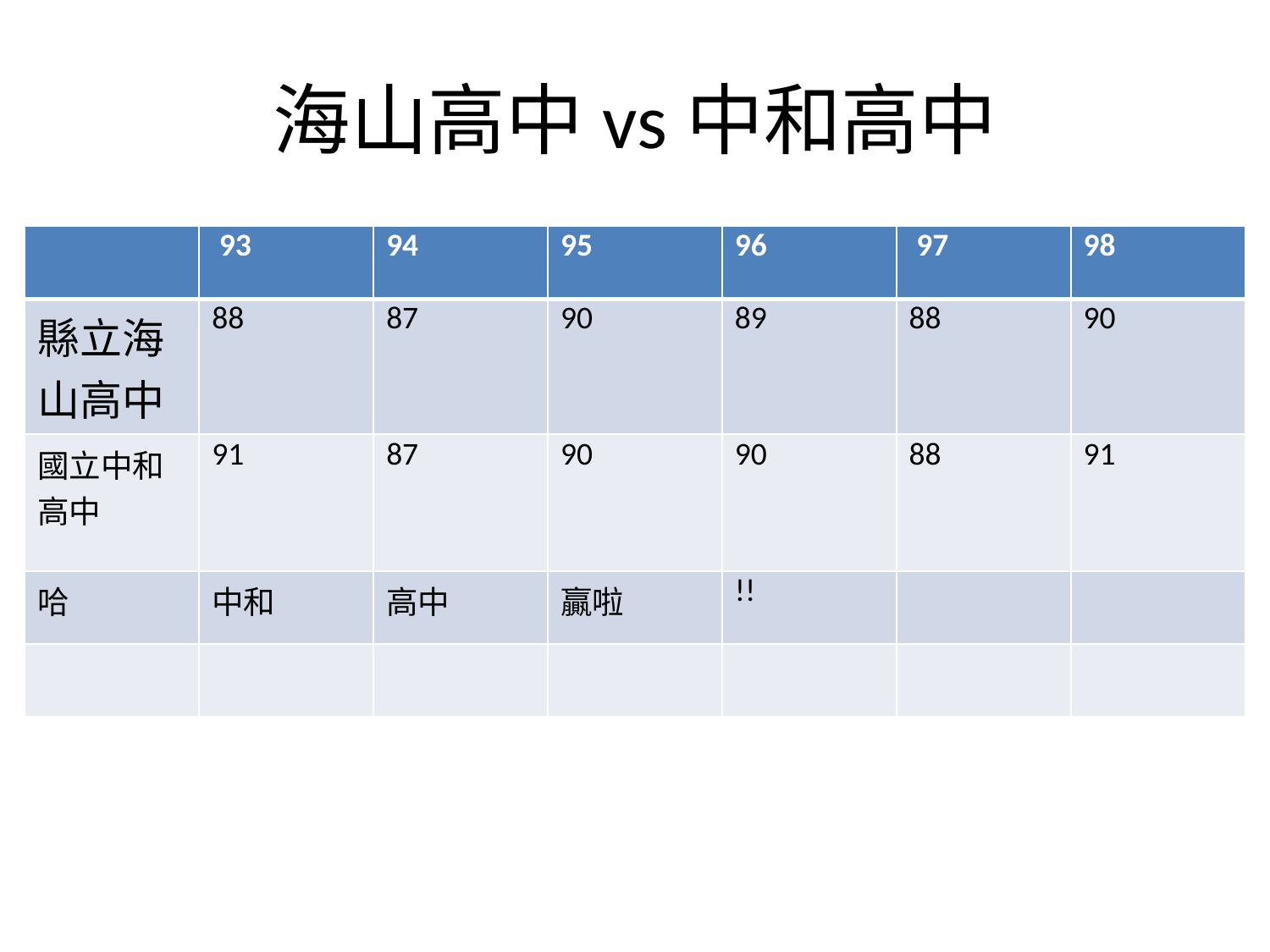

# 海山高中vs中和高中

|  | 93 | 94 | 95 | 96 | 97 | 98 |
| --- | --- | --- | --- | --- | --- | --- |
| 縣立海山高中 | 88 | 87 | 90 | 89 | 88 | 90 |
| 國立中和高中 | 91 | 87 | 90 | 90 | 88 | 91 |
| 哈 | 中和 | 高中 | 贏啦 | !! |  |  |
|  |  |  |  |  |  |  |